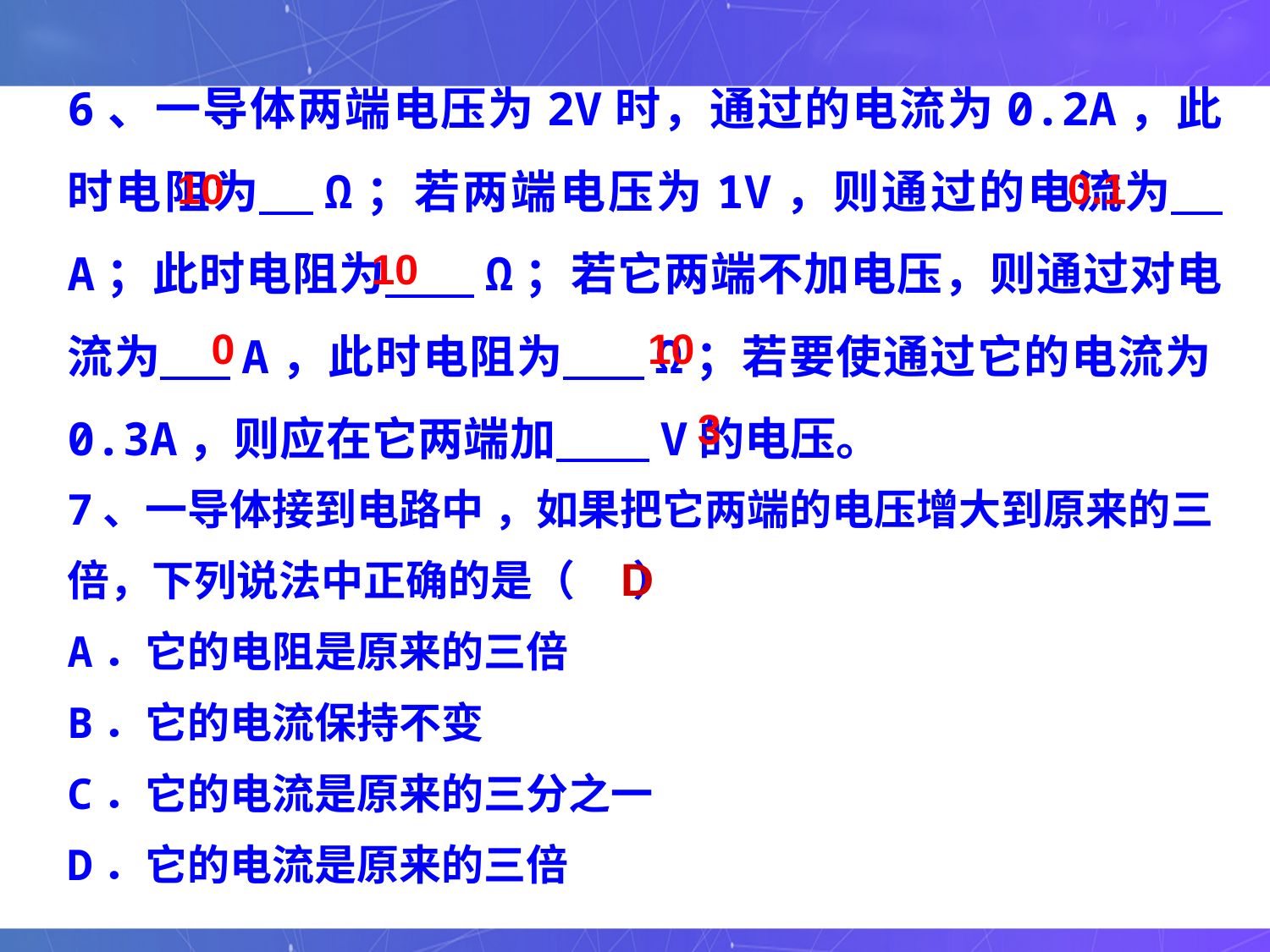

6、一导体两端电压为2V时，通过的电流为0.2A，此时电阻为    Ω；若两端电压为1V，则通过的电流为     A；此时电阻为        Ω；若它两端不加电压，则通过对电流为      A，此时电阻为       Ω；若要使通过它的电流为0.3A，则应在它两端加         V的电压。
10
0.1
10
0
10
3
7、一导体接到电路中 ，如果把它两端的电压增大到原来的三倍，下列说法中正确的是（      ）
A．它的电阻是原来的三倍
B．它的电流保持不变
C．它的电流是原来的三分之一
D．它的电流是原来的三倍
D